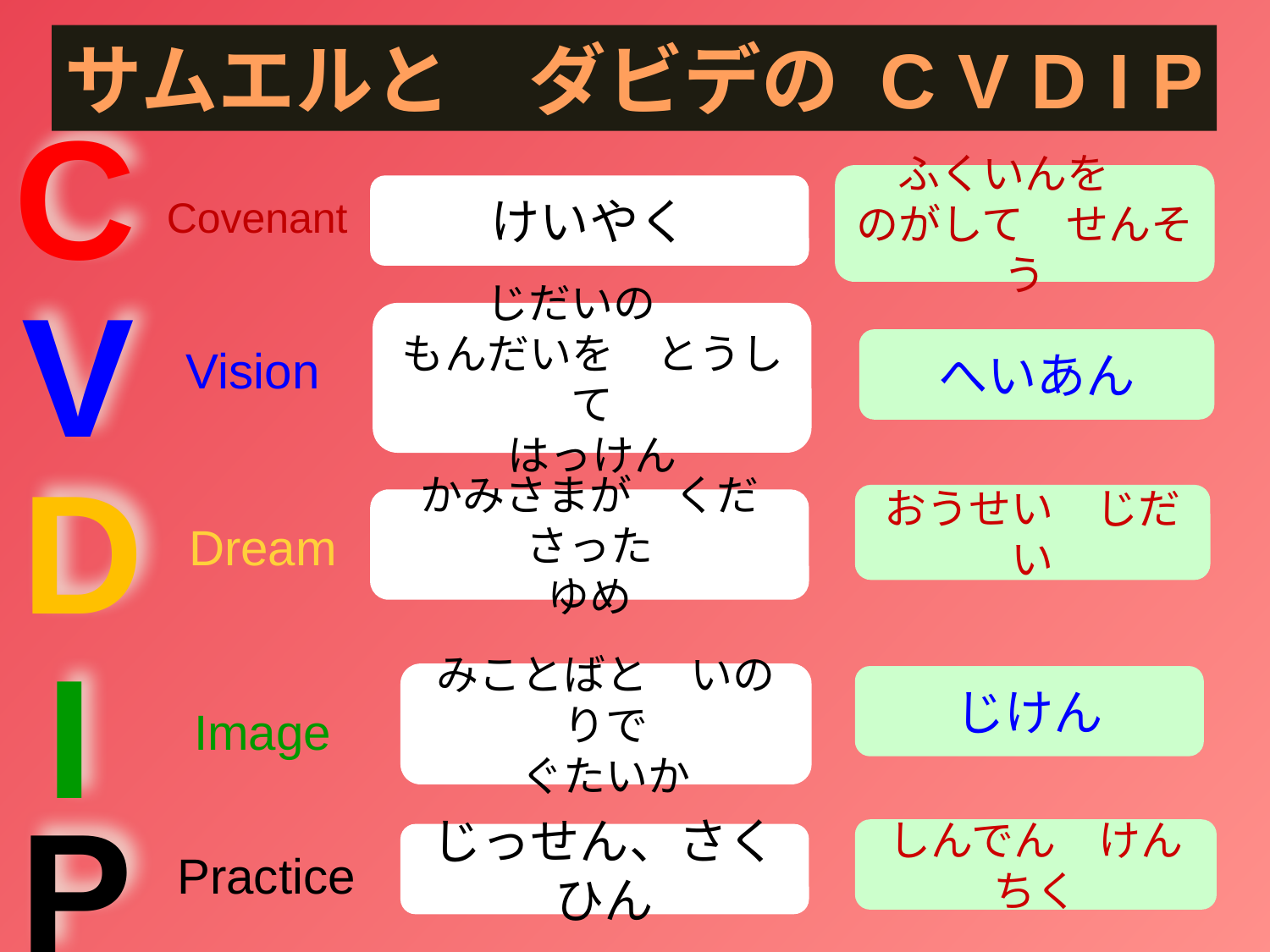

サムエルと　ダビデの C V D I P
C
ふくいんを
のがして　せんそう
けいやく
Covenant
V
じだいの
もんだいを　とうして
はっけん
Vision
へいあん
D
おうせい　じだい
かみさまが　くださった
ゆめ
Dream
I
みことばと　いのりで
ぐたいか
じけん
Image
P
しんでん　けんちく
じっせん、さくひん
Practice